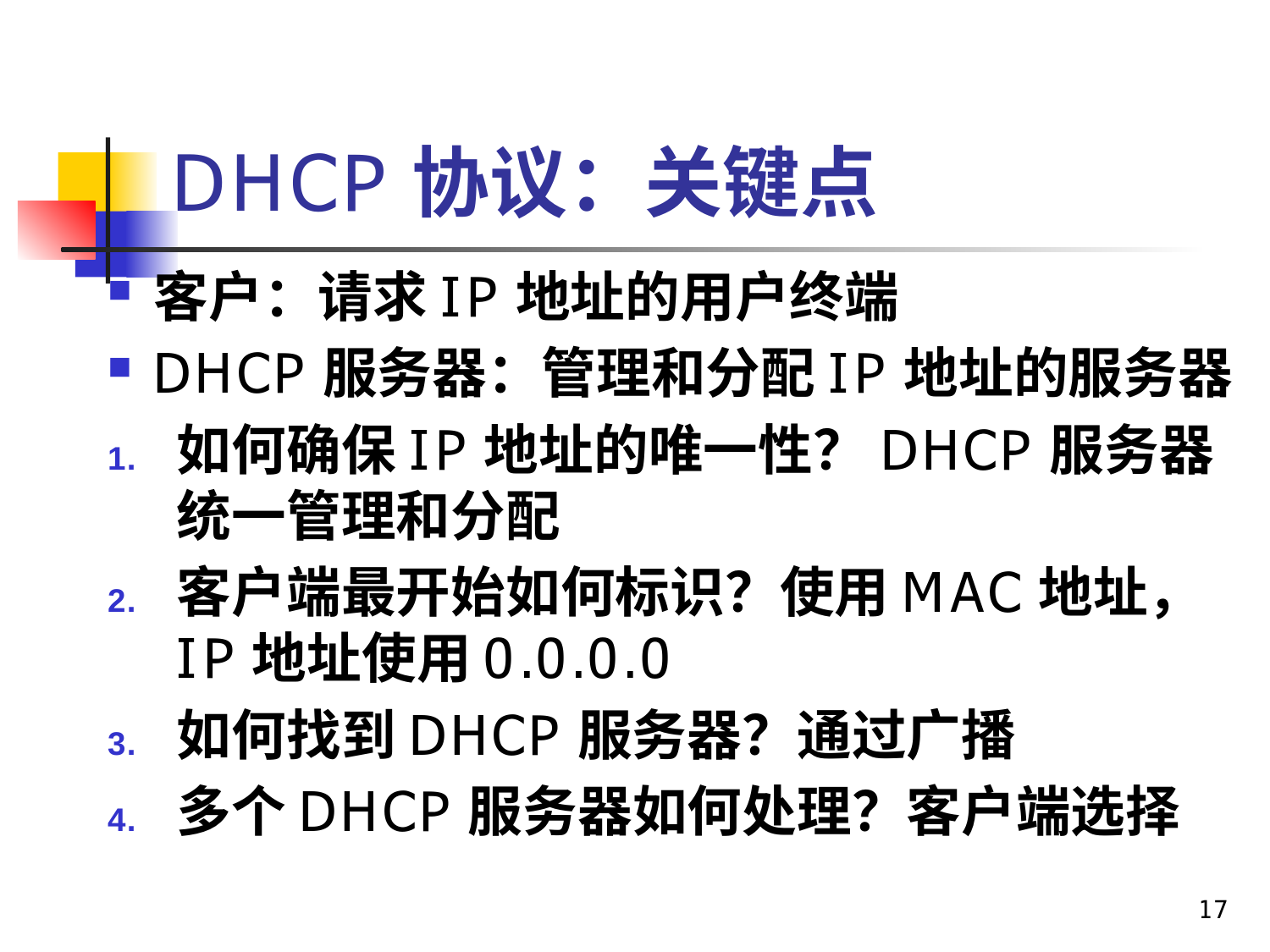

# DHCP协议：关键点
客户：请求IP地址的用户终端
DHCP服务器：管理和分配IP地址的服务器
如何确保IP地址的唯一性？DHCP服务器统一管理和分配
客户端最开始如何标识？使用MAC地址，IP地址使用0.0.0.0
如何找到DHCP服务器？通过广播
多个DHCP服务器如何处理？客户端选择
17